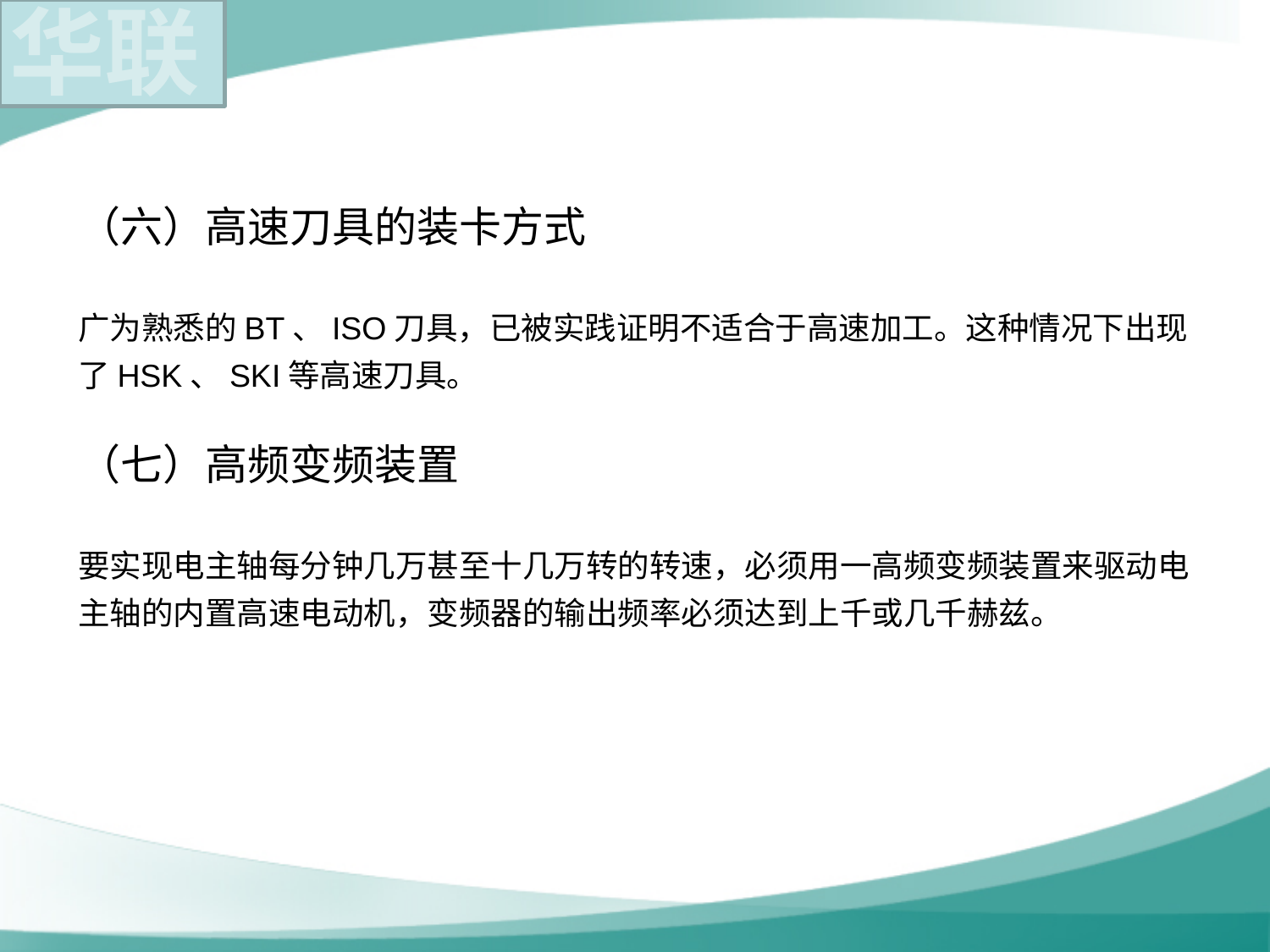

（六）高速刀具的装卡方式
广为熟悉的BT、ISO刀具，已被实践证明不适合于高速加工。这种情况下出现了HSK、SKI等高速刀具。

（七）高频变频装置
要实现电主轴每分钟几万甚至十几万转的转速，必须用一高频变频装置来驱动电主轴的内置高速电动机，变频器的输出频率必须达到上千或几千赫兹。